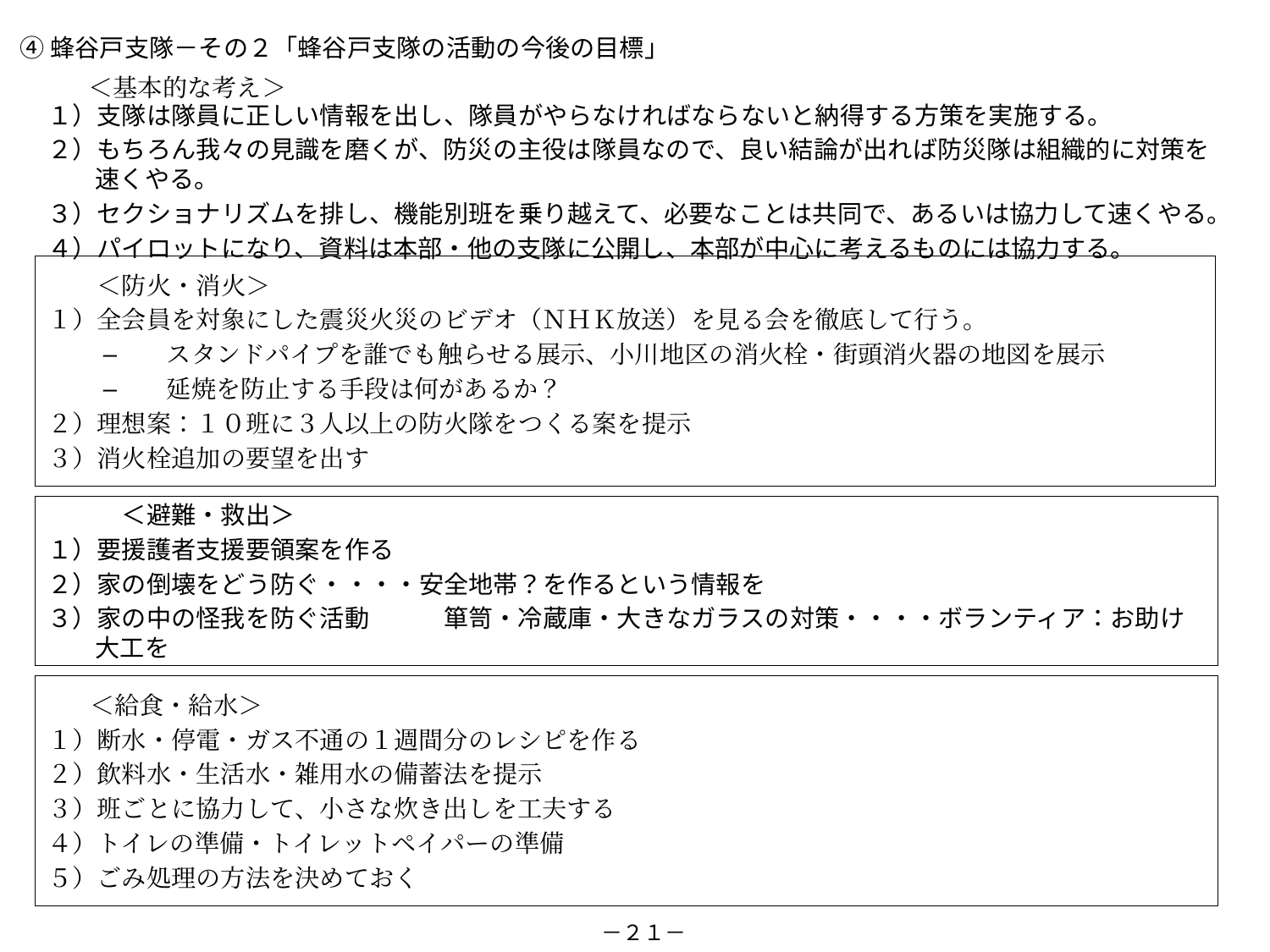

④蜂谷戸支隊－その２「蜂谷戸支隊の活動の今後の目標」
＜基本的な考え＞
１）支隊は隊員に正しい情報を出し、隊員がやらなければならないと納得する方策を実施する。
２）もちろん我々の見識を磨くが、防災の主役は隊員なので、良い結論が出れば防災隊は組織的に対策を速くやる。
３）セクショナリズムを排し、機能別班を乗り越えて、必要なことは共同で、あるいは協力して速くやる。
４）パイロットになり、資料は本部・他の支隊に公開し、本部が中心に考えるものには協力する。
　　＜防火・消火＞
１）全会員を対象にした震災火災のビデオ（ＮＨＫ放送）を見る会を徹底して行う。
スタンドパイプを誰でも触らせる展示、小川地区の消火栓・街頭消火器の地図を展示
延焼を防止する手段は何があるか？
２）理想案：１０班に３人以上の防火隊をつくる案を提示
３）消火栓追加の要望を出す
　　　＜避難・救出＞
１）要援護者支援要領案を作る
２）家の倒壊をどう防ぐ・・・・安全地帯？を作るという情報を
３）家の中の怪我を防ぐ活動　　　箪笥・冷蔵庫・大きなガラスの対策・・・・ボランティア：お助け大工を
　　＜給食・給水＞
１）断水・停電・ガス不通の１週間分のレシピを作る
２）飲料水・生活水・雑用水の備蓄法を提示
３）班ごとに協力して、小さな炊き出しを工夫する
４）トイレの準備・トイレットペイパーの準備
５）ごみ処理の方法を決めておく
－２１－